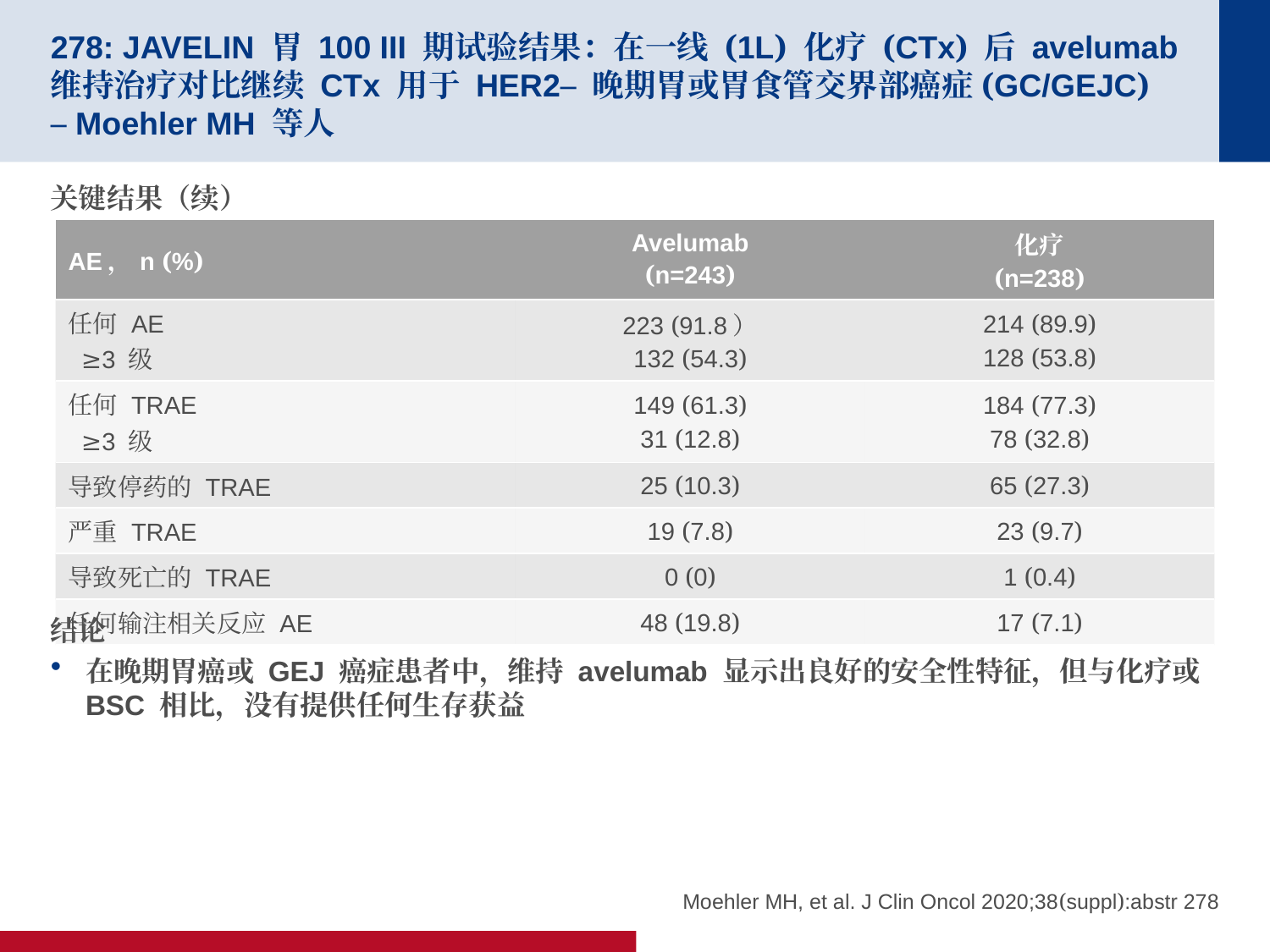

# 278: JAVELIN 胃 100 III 期试验结果：在一线 (1L) 化疗 (CTx) 后 avelumab 维持治疗对比继续 CTx 用于 HER2– 晚期胃或胃食管交界部癌症(GC/GEJC) – Moehler MH 等人
关键结果（续）
结论
在晚期胃癌或 GEJ 癌症患者中，维持 avelumab 显示出良好的安全性特征，但与化疗或 BSC 相比，没有提供任何生存获益
| AE，n (%) | Avelumab (n=243) | 化疗 (n=238) |
| --- | --- | --- |
| 任何 AE ≥3 级 | 223 (91.8） 132 (54.3) | 214 (89.9) 128 (53.8) |
| 任何 TRAE ≥3 级 | 149 (61.3) 31 (12.8) | 184 (77.3) 78 (32.8) |
| 导致停药的 TRAE | 25 (10.3) | 65 (27.3) |
| 严重 TRAE | 19 (7.8) | 23 (9.7) |
| 导致死亡的 TRAE | 0 (0) | 1 (0.4) |
| 任何输注相关反应 AE | 48 (19.8) | 17 (7.1) |
Moehler MH, et al. J Clin Oncol 2020;38(suppl):abstr 278